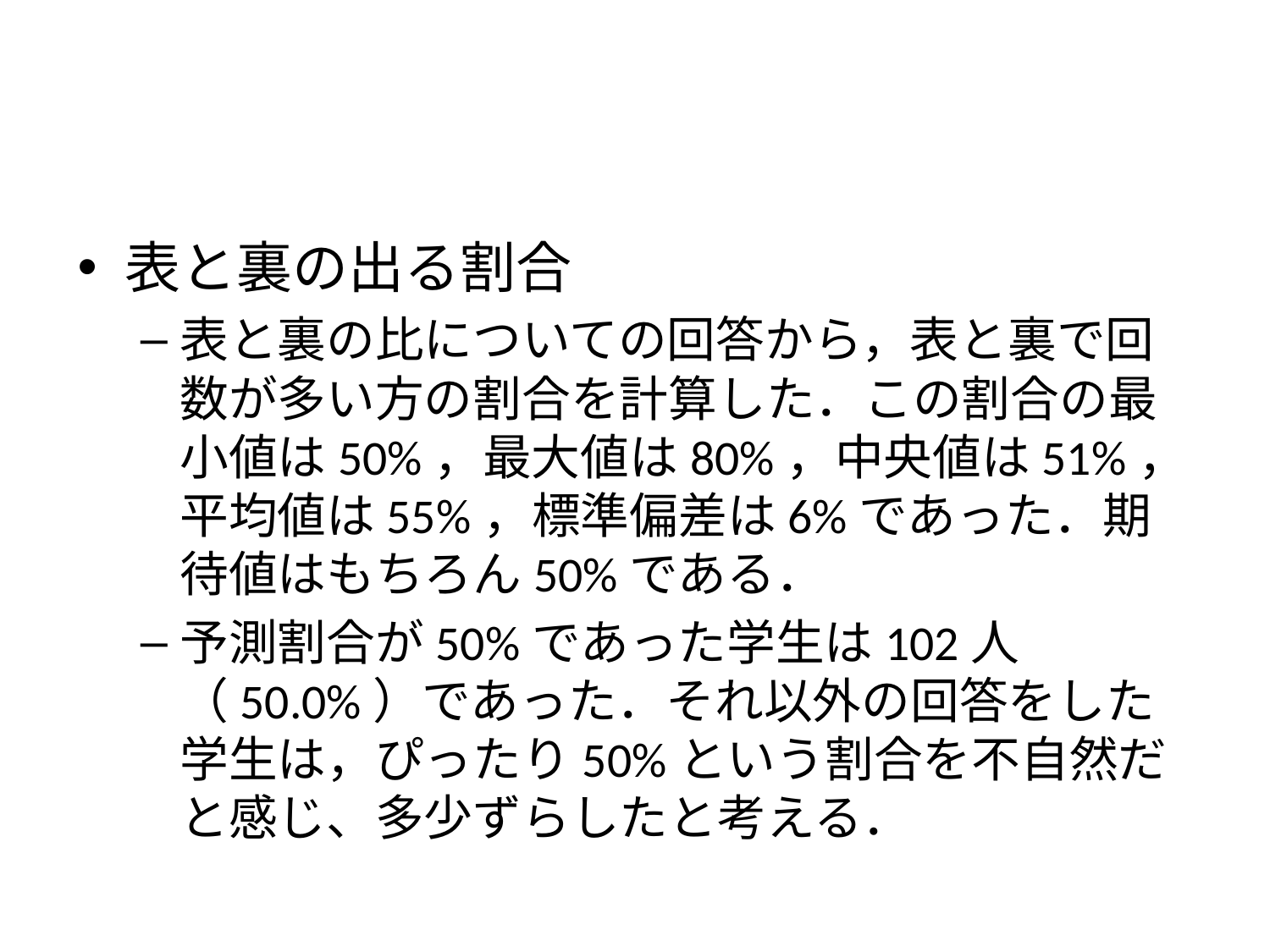

#
表と裏の出る割合
表と裏の比についての回答から，表と裏で回数が多い方の割合を計算した．この割合の最小値は50%，最大値は80%，中央値は51%，平均値は55%，標準偏差は6%であった．期待値はもちろん50%である．
予測割合が50%であった学生は102人（50.0%）であった．それ以外の回答をした学生は，ぴったり50%という割合を不自然だと感じ、多少ずらしたと考える．